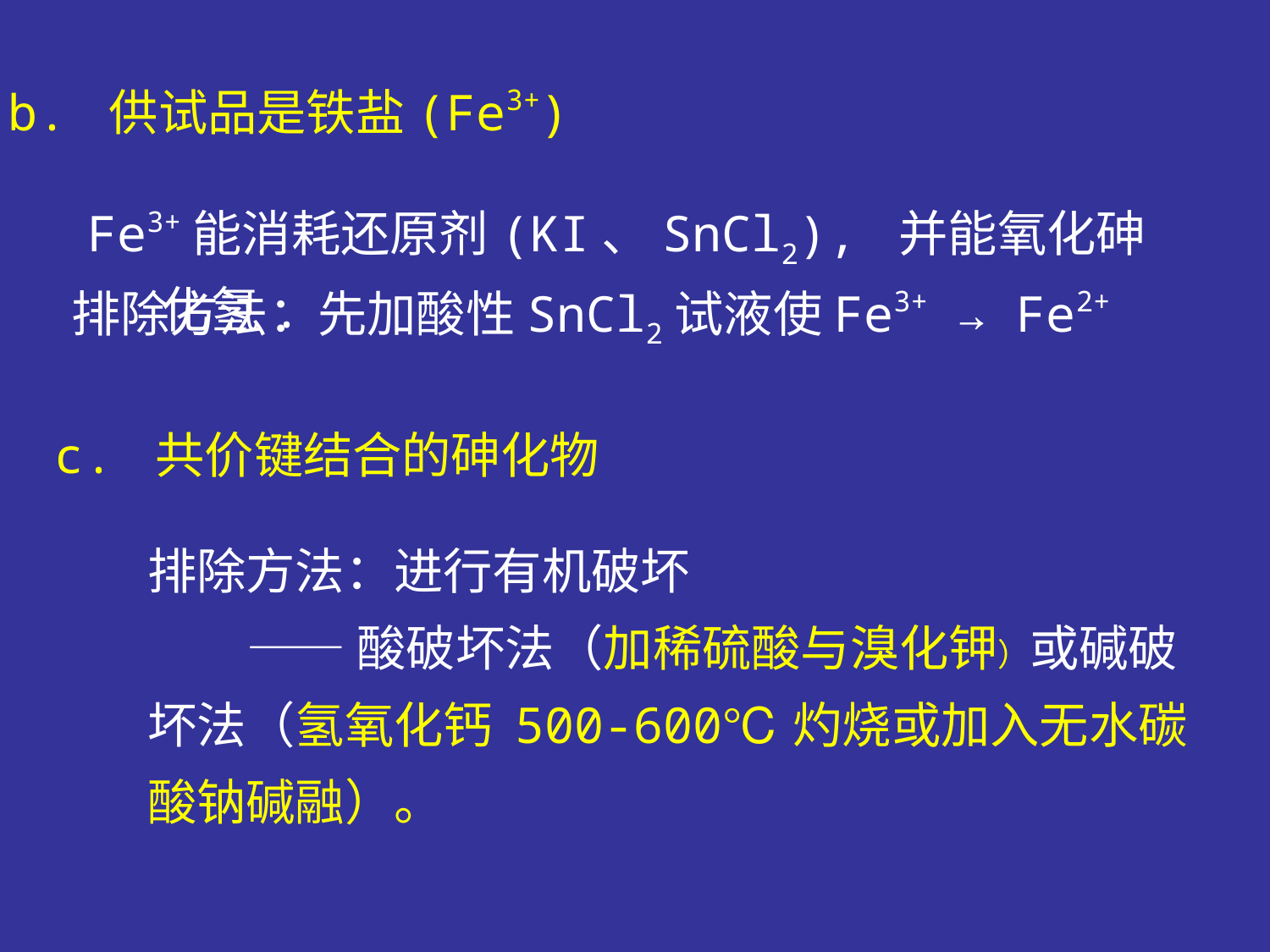

b. 供试品是铁盐(Fe3+)
Fe3+能消耗还原剂(KI、SnCl2), 并能氧化砷化氢.

  排除方法：先加酸性SnCl2试液使Fe3+ → Fe2+
c. 共价键结合的砷化物
排除方法：进行有机破坏
         ——酸破坏法（加稀硫酸与溴化钾）或碱破坏法（氢氧化钙 500-600℃灼烧或加入无水碳酸钠碱融）。